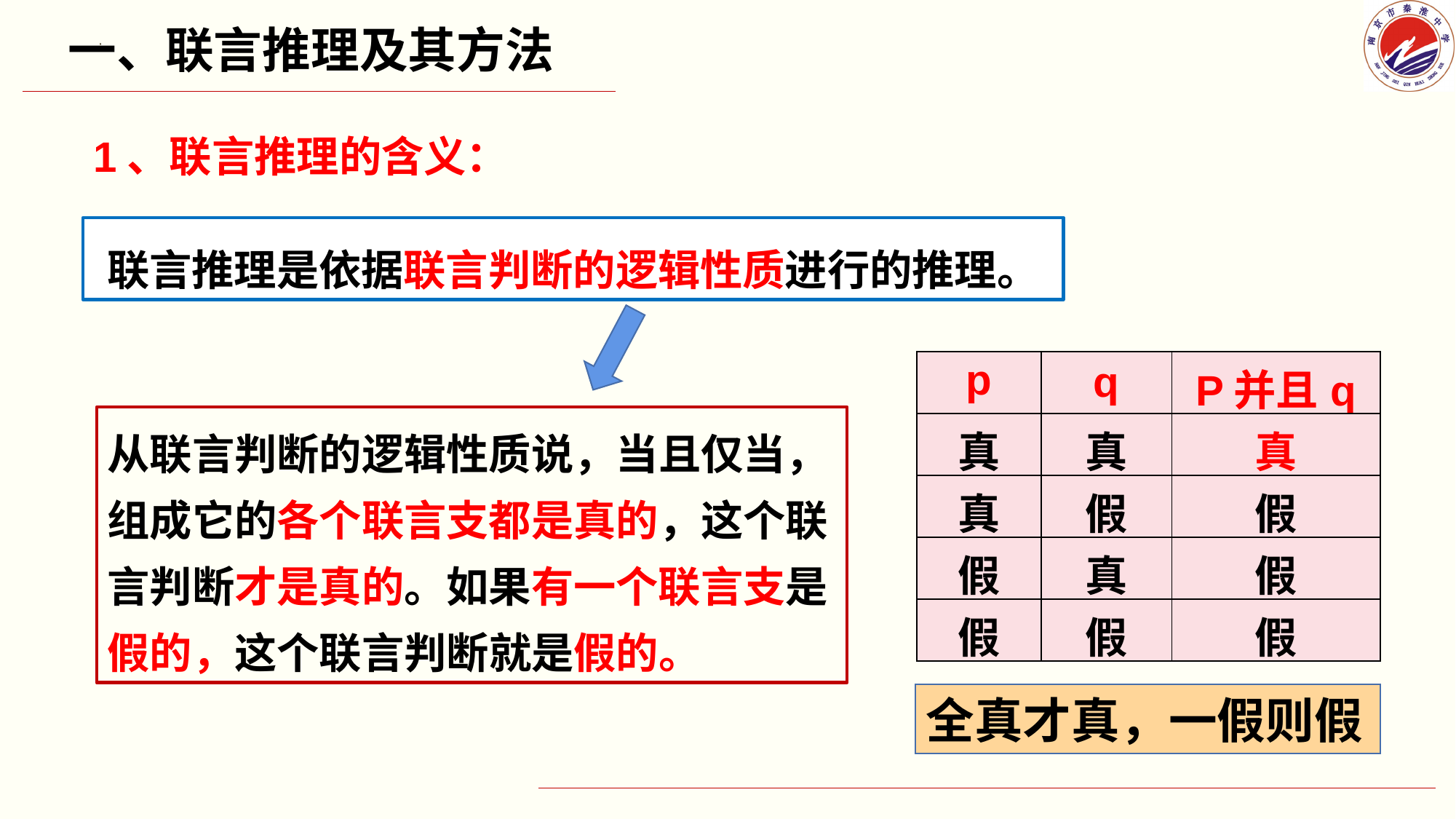

一、联言推理及其方法
 1、联言推理的含义：
联言推理是依据联言判断的逻辑性质进行的推理。

从联言判断的逻辑性质说，当且仅当，组成它的各个联言支都是真的，这个联言判断才是真的。如果有一个联言支是假的，这个联言判断就是假的。
| p | q | P并且q |
| --- | --- | --- |
| 真 | 真 | 真 |
| 真 | 假 | 假 |
| 假 | 真 | 假 |
| 假 | 假 | 假 |
全真才真，一假则假